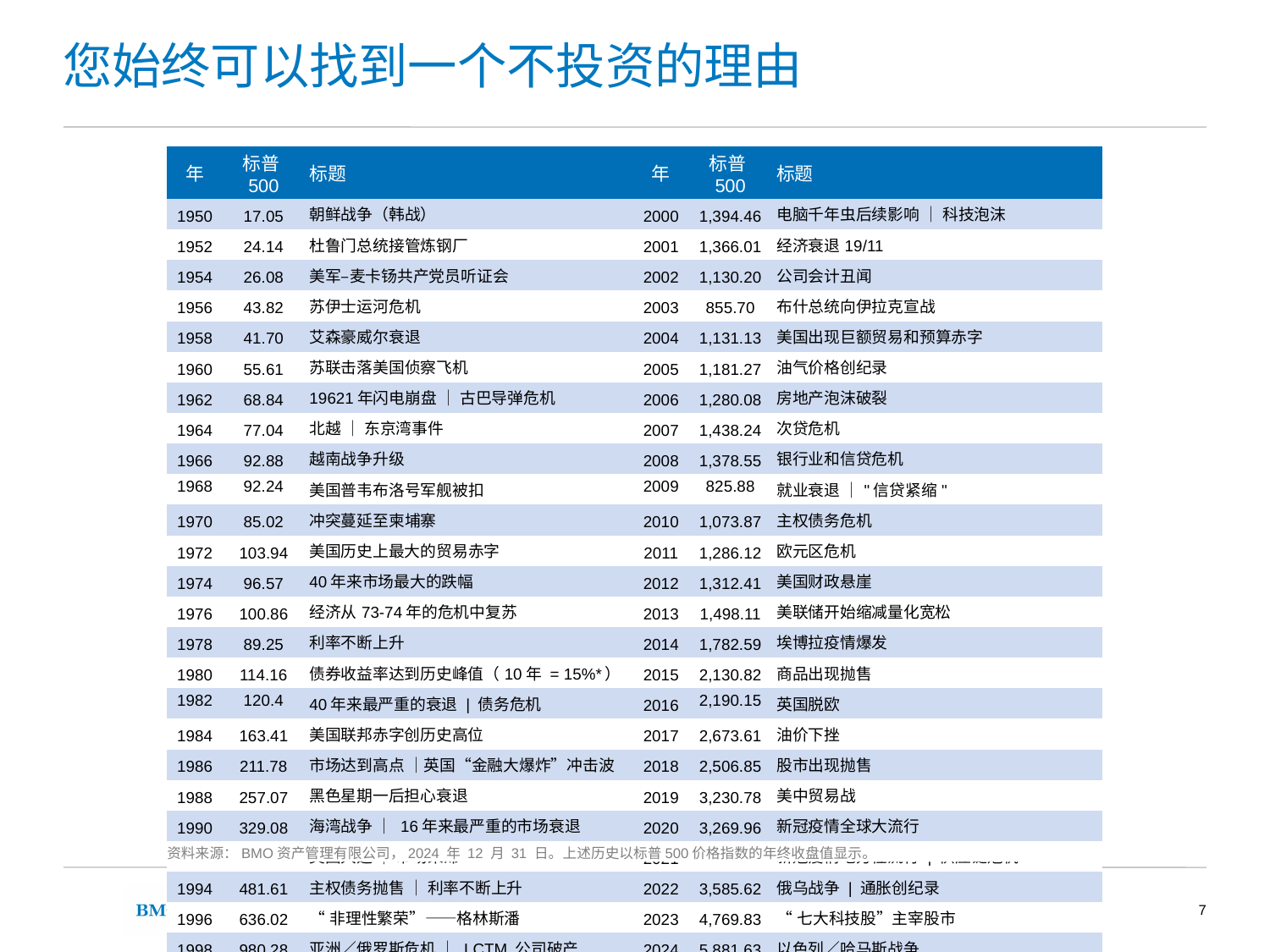

您始终可以找到一个不投资的理由
| 年 | 标普500 | 标题 | 年 | 标普500 | 标题 |
| --- | --- | --- | --- | --- | --- |
| 1950 | 17.05 | 朝鲜战争（韩战） | 2000 | 1,394.46 | 电脑千年虫后续影响 │ 科技泡沫 |
| 1952 | 24.14 | 杜鲁门总统接管炼钢厂 | 2001 | 1,366.01 | 经济衰退19/11 |
| 1954 | 26.08 | 美军–麦卡钖共产党员听证会 | 2002 | 1,130.20 | 公司会计丑闻 |
| 1956 | 43.82 | 苏伊士运河危机 | 2003 | 855.70 | 布什总统向伊拉克宣战 |
| 1958 | 41.70 | 艾森豪威尔衰退 | 2004 | 1,131.13 | 美国出现巨额贸易和预算赤字 |
| 1960 | 55.61 | 苏联击落美国侦察飞机 | 2005 | 1,181.27 | 油气价格创纪录 |
| 1962 | 68.84 | 19621年闪电崩盘 │ 古巴导弹危机 | 2006 | 1,280.08 | 房地产泡沫破裂 |
| 1964 | 77.04 | 北越 │ 东京湾事件 | 2007 | 1,438.24 | 次贷危机 |
| 1966 | 92.88 | 越南战争升级 | 2008 | 1,378.55 | 银行业和信贷危机 |
| 1968 | 92.24 | 美国普韦布洛号军舰被扣 | 2009 | 825.88 | 就业衰退 │"信贷紧缩" |
| 1970 | 85.02 | 冲突蔓延至柬埔寨 | 2010 | 1,073.87 | 主权债务危机 |
| 1972 | 103.94 | 美国历史上最大的贸易赤字 | 2011 | 1,286.12 | 欧元区危机 |
| 1974 | 96.57 | 40年来市场最大的跌幅 | 2012 | 1,312.41 | 美国财政悬崖 |
| 1976 | 100.86 | 经济从73-74年的危机中复苏 | 2013 | 1,498.11 | 美联储开始缩减量化宽松 |
| 1978 | 89.25 | 利率不断上升 | 2014 | 1,782.59 | 埃博拉疫情爆发 |
| 1980 | 114.16 | 债券收益率达到历史峰值（10年 = 15%\*） | 2015 | 2,130.82 | 商品出现抛售 |
| 1982 | 120.4 | 40年来最严重的衰退 | 债务危机 | 2016 | 2,190.15 | 英国脱欧 |
| 1984 | 163.41 | 美国联邦赤字创历史高位 | 2017 | 2,673.61 | 油价下挫 |
| 1986 | 211.78 | 市场达到高点 │英国“金融大爆炸”冲击波 | 2018 | 2,506.85 | 股市出现抛售 |
| 1988 | 257.07 | 黑色星期一后担心衰退 | 2019 | 3,230.78 | 美中贸易战 |
| 1990 | 329.08 | 海湾战争 │ 16年来最严重的市场衰退 | 2020 | 3,269.96 | 新冠疫情全球大流行 |
| 1992 | 408.78 | 美国大选 │ 市场呆滞 | 2021 | 4,766.18 | 新冠疫情地方性流行 | 供应链危机 |
| 1994 | 481.61 | 主权债务抛售 │ 利率不断上升 | 2022 | 3,585.62 | 俄乌战争 | 通胀创纪录 |
| 1996 | 636.02 | “非理性繁荣”——格林斯潘 | 2023 | 4,769.83 | “七大科技股”主宰股市 |
| 1998 | 980.28 | 亚洲／俄罗斯危机 │ LCTM 公司破产 | 2024 | 5,881.63 | 以色列／哈马斯战争 |
#
资料来源：BMO资产管理有限公司，2024 年 12 月 31 日。上述历史以标普500价格指数的年终收盘值显示。
7